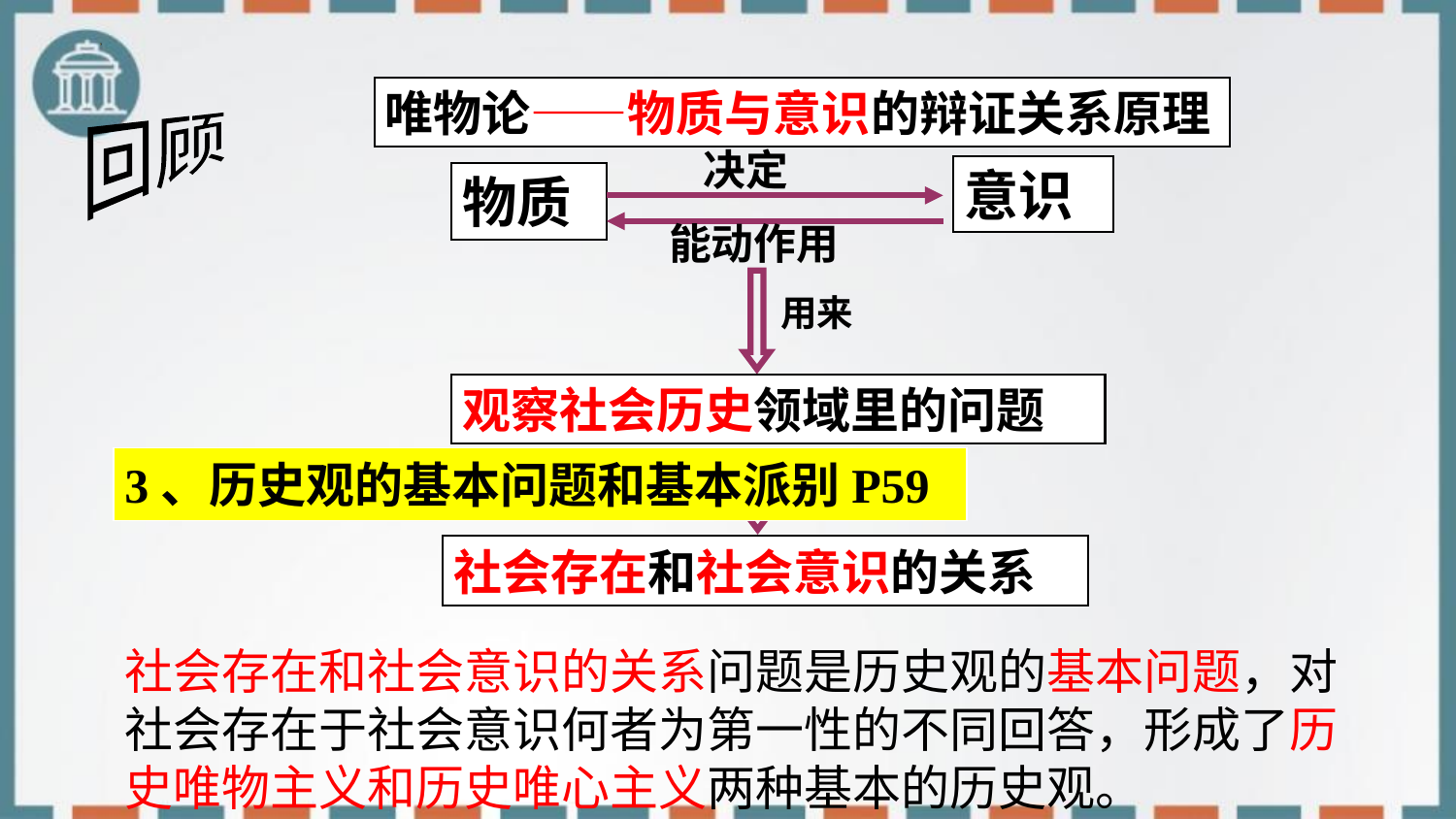

唯物论——物质与意识的辩证关系原理
回顾
决定
意识
物质
能动作用

用来
观察社会历史领域里的问题
3、历史观的基本问题和基本派别P59
表现为

社会存在和社会意识的关系
社会存在和社会意识的关系问题是历史观的基本问题，对社会存在于社会意识何者为第一性的不同回答，形成了历史唯物主义和历史唯心主义两种基本的历史观。